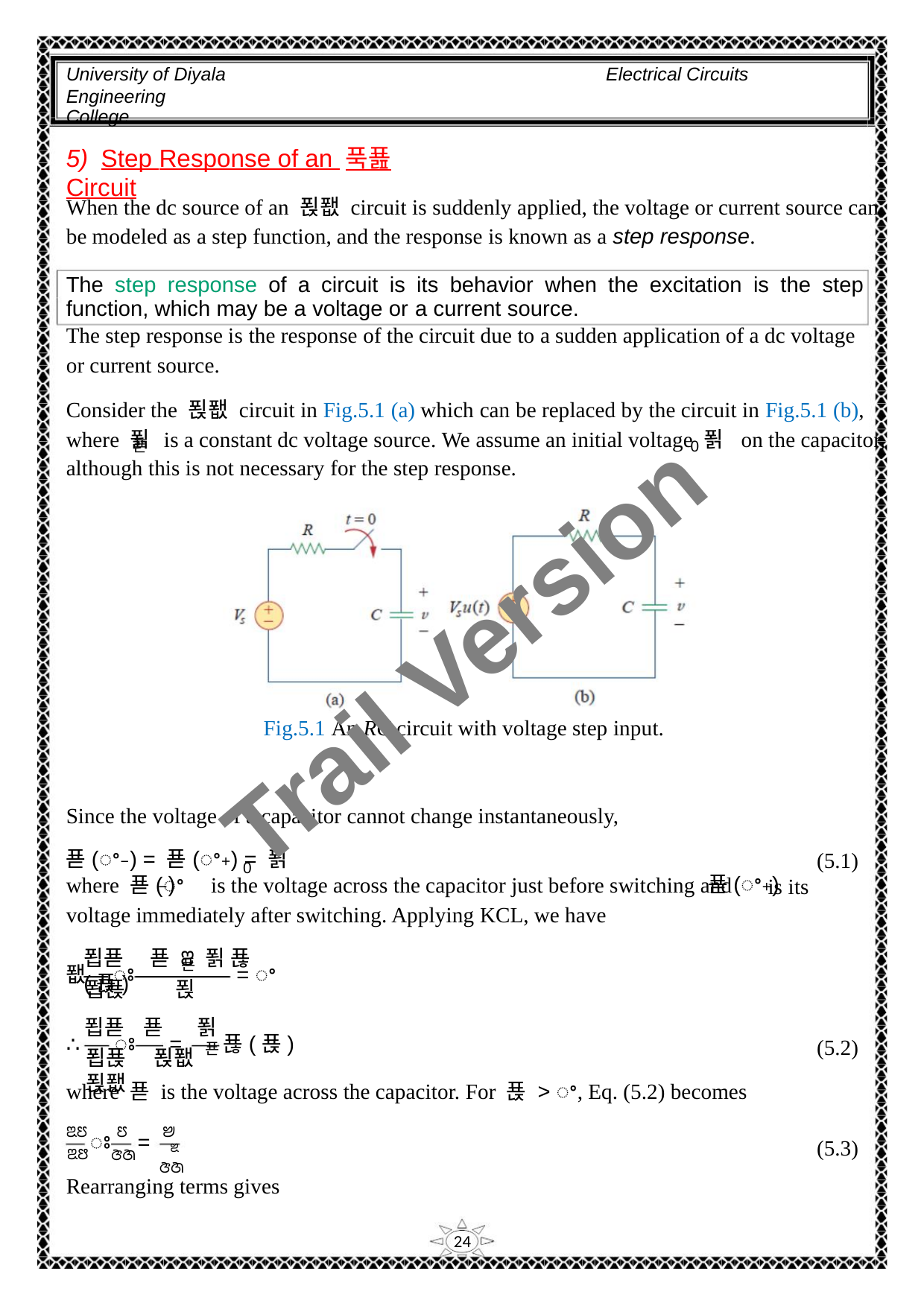

University of Diyala
Engineering College
Electrical Circuits
5) Step Response of an 푹푪 Circuit
When the dc source of an 푅퐶 circuit is suddenly applied, the voltage or current source can
be modeled as a step function, and the response is known as a step response.
The step response of a circuit is its behavior when the excitation is the step
function, which may be a voltage or a current source.
The step response is the response of the circuit due to a sudden application of a dc voltage
or current source.
Consider the 푅퐶 circuit in Fig.5.1 (a) which can be replaced by the circuit in Fig.5.1 (b),
where 푉 is a constant dc voltage source. We assume an initial voltage 푉 on the capacitor,
푠
0
although this is not necessary for the step response.
Trail Version
Trail Version
Trail Version
Trail Version
Trail Version
Trail Version
Trail Version
Trail Version
Trail Version
Trail Version
Trail Version
Trail Version
Trail Version
Fig.5.1 An RC circuit with voltage step input.
Since the voltage of a capacitor cannot change instantaneously,
푣(ꢀ−) = 푣(ꢀ+) = 푉
where 푣(ꢀ is the voltage across the capacitor just before switching and
(5.1)
0
−)
푣(ꢀ+)
is its
voltage immediately after switching. Applying KCL, we have
푑푣 푣 ꢂ 푉 푢(푡)
푠
퐶
∴
ꢁ
= ꢀ
푅
푑푡
푑푣
푣
푉
푠
ꢁ
=
푢(푡)
(5.2)
(5.3)
푑푡 푅퐶 푅퐶
where 푣 is the voltage across the capacitor. For 푡 > ꢀ, Eq. (5.2) becomes
ꢃꢄ
ꢃꢅ
ꢄ
ꢈ
ꢉ
ꢆꢇ
ꢁ
=
ꢆꢇ
Rearranging terms gives
24